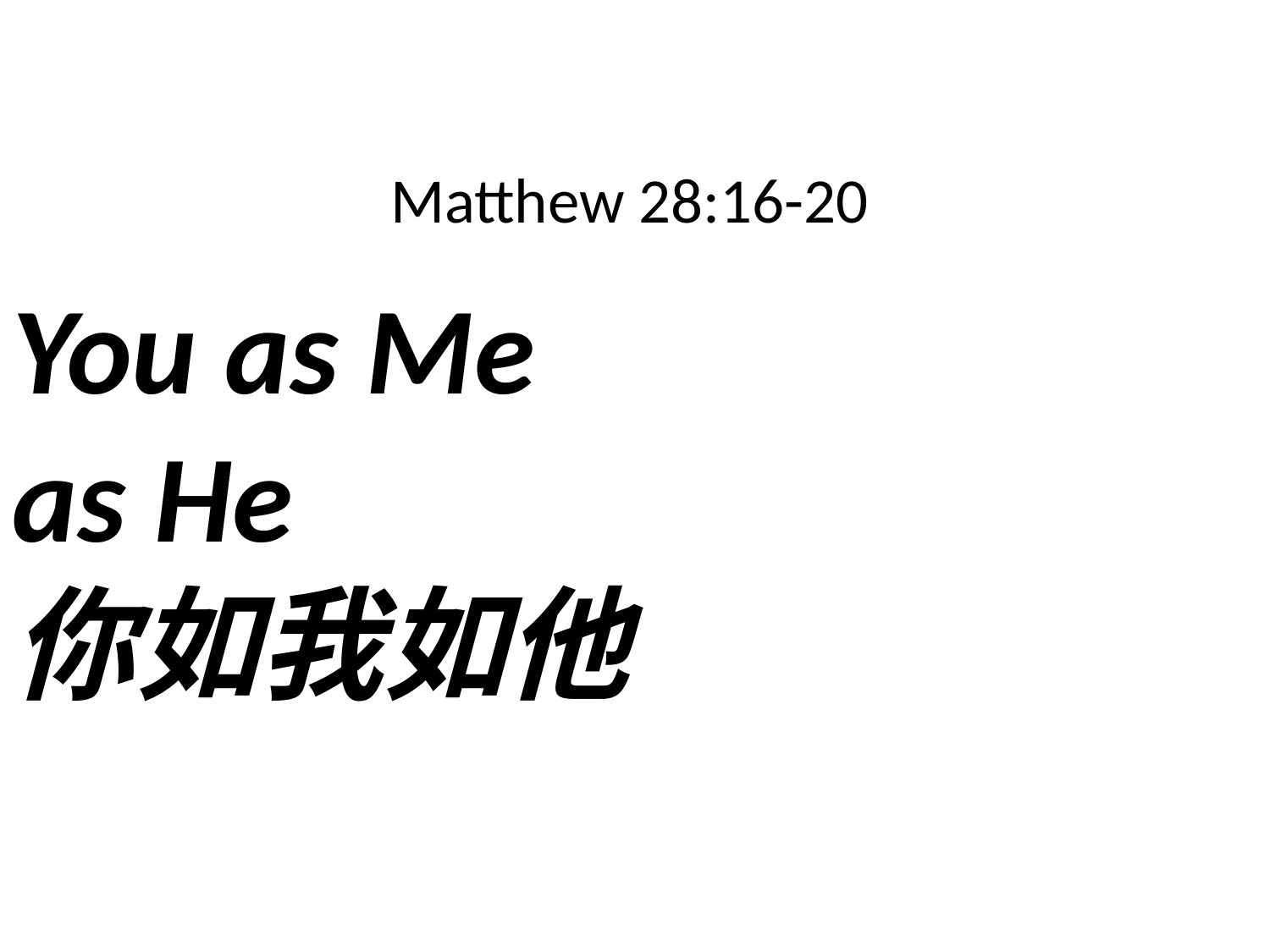

Matthew 28:16-20
You as Me
as He
你如我如他